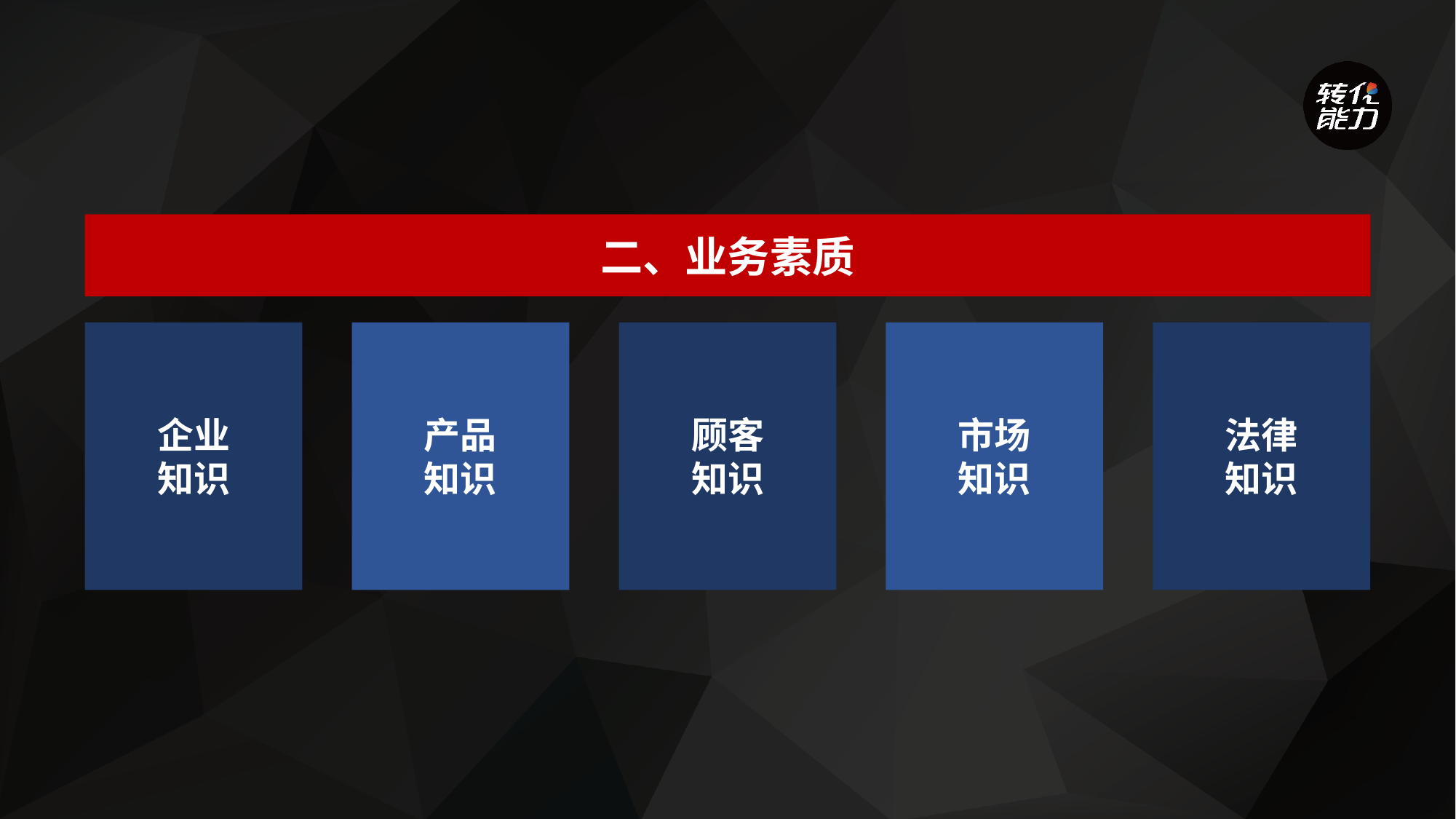

二、业务素质
企业
知识
产品
知识
顾客
知识
市场
知识
法律
知识